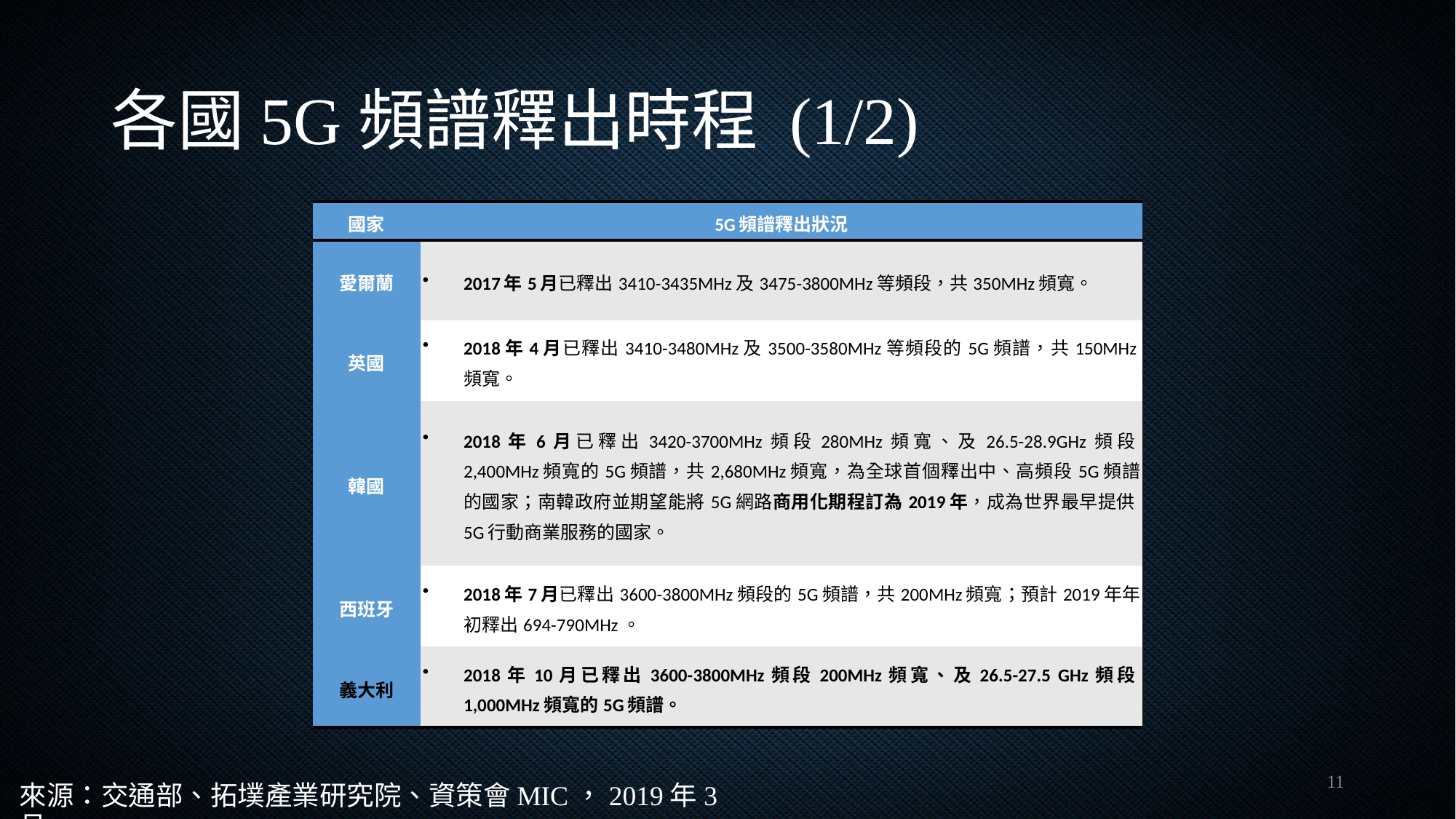

# 各國5G頻譜釋出時程 (1/2)
| 國家 | 5G頻譜釋出狀況 |
| --- | --- |
| 愛爾蘭 | 2017年5月已釋出3410-3435MHz及3475-3800MHz等頻段，共350MHz頻寬。 |
| 英國 | 2018年4月已釋出3410-3480MHz及3500-3580MHz等頻段的5G頻譜，共150MHz頻寬。 |
| 韓國 | 2018年6月已釋出3420-3700MHz頻段280MHz頻寬、及26.5-28.9GHz頻段2,400MHz頻寬的5G頻譜，共2,680MHz頻寬，為全球首個釋出中、高頻段5G頻譜的國家；南韓政府並期望能將5G網路商用化期程訂為2019年，成為世界最早提供5G行動商業服務的國家。 |
| 西班牙 | 2018年7月已釋出3600-3800MHz頻段的5G頻譜，共200MHz頻寬；預計2019年年初釋出694-790MHz。 |
| 義大利 | 2018年10月已釋出3600-3800MHz頻段200MHz頻寬、及26.5-27.5 GHz頻段1,000MHz頻寬的5G頻譜。 |
11
來源：交通部、拓墣產業研究院、資策會MIC，2019年3月